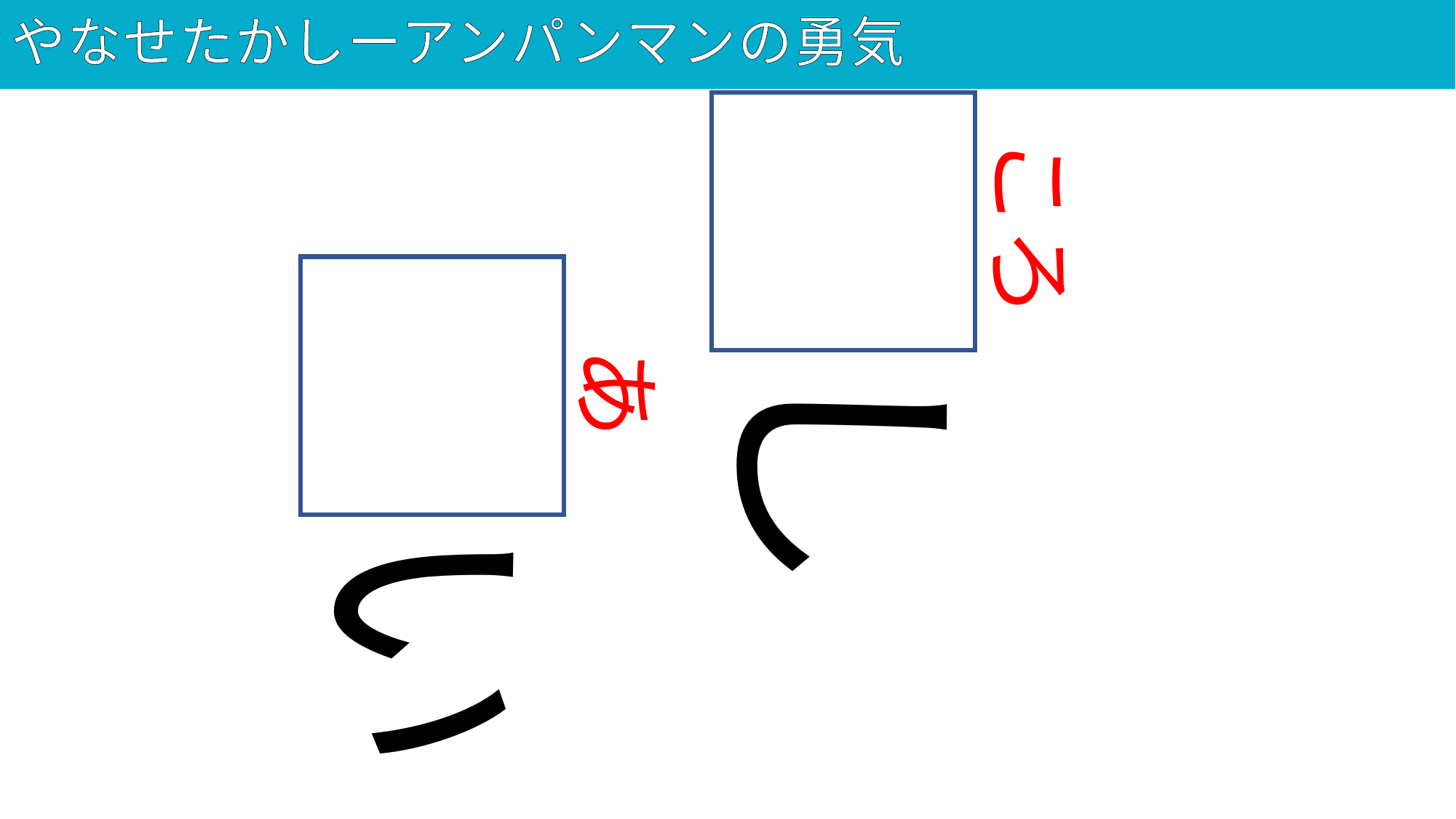

# やなせたかしーアンパンマンの勇気
69
殺し

ころ
合い

あ